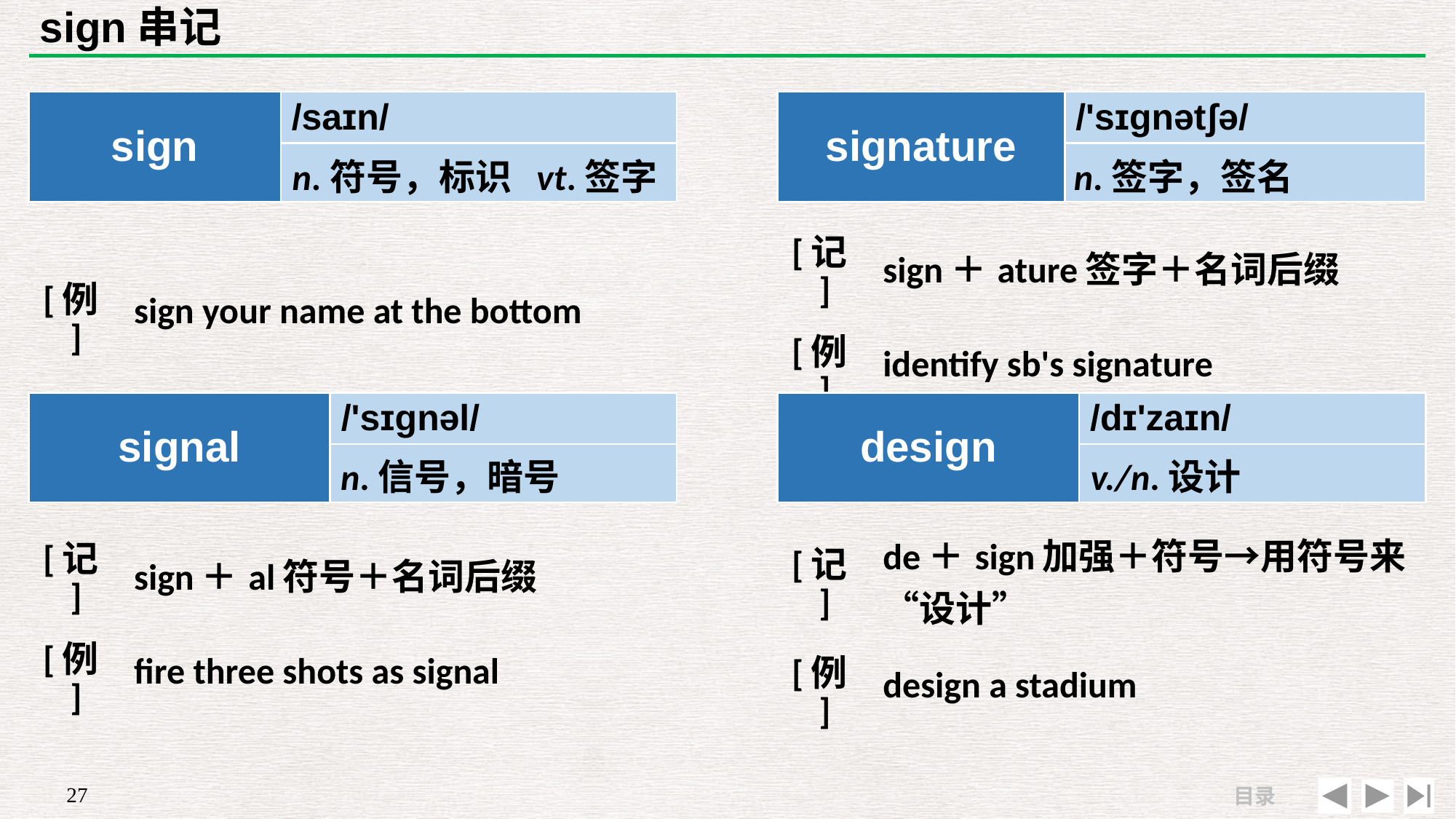

# sign串记

| sign | /saɪn/ |
| --- | --- |
|  |  |
| signature | /'sɪɡnətʃə/ |
| --- | --- |
|  |  |
n.符号，标识  vt.签字
n.签字，签名
|  |  |
| --- | --- |
| [例] | sign your name at the bottom |
| [记] | sign＋ature签字＋名词后缀 |
| --- | --- |
| [例] | identify sb's signature |
| signal | /'sɪɡnəl/ |
| --- | --- |
|  |  |
| design | /dɪ'zaɪn/ |
| --- | --- |
|  |  |
n.信号，暗号
v./n.设计
| [记] | de＋sign加强＋符号→用符号来“设计” |
| --- | --- |
| [例] | design a stadium |
| [记] | sign＋al符号＋名词后缀 |
| --- | --- |
| [例] | fire three shots as signal |